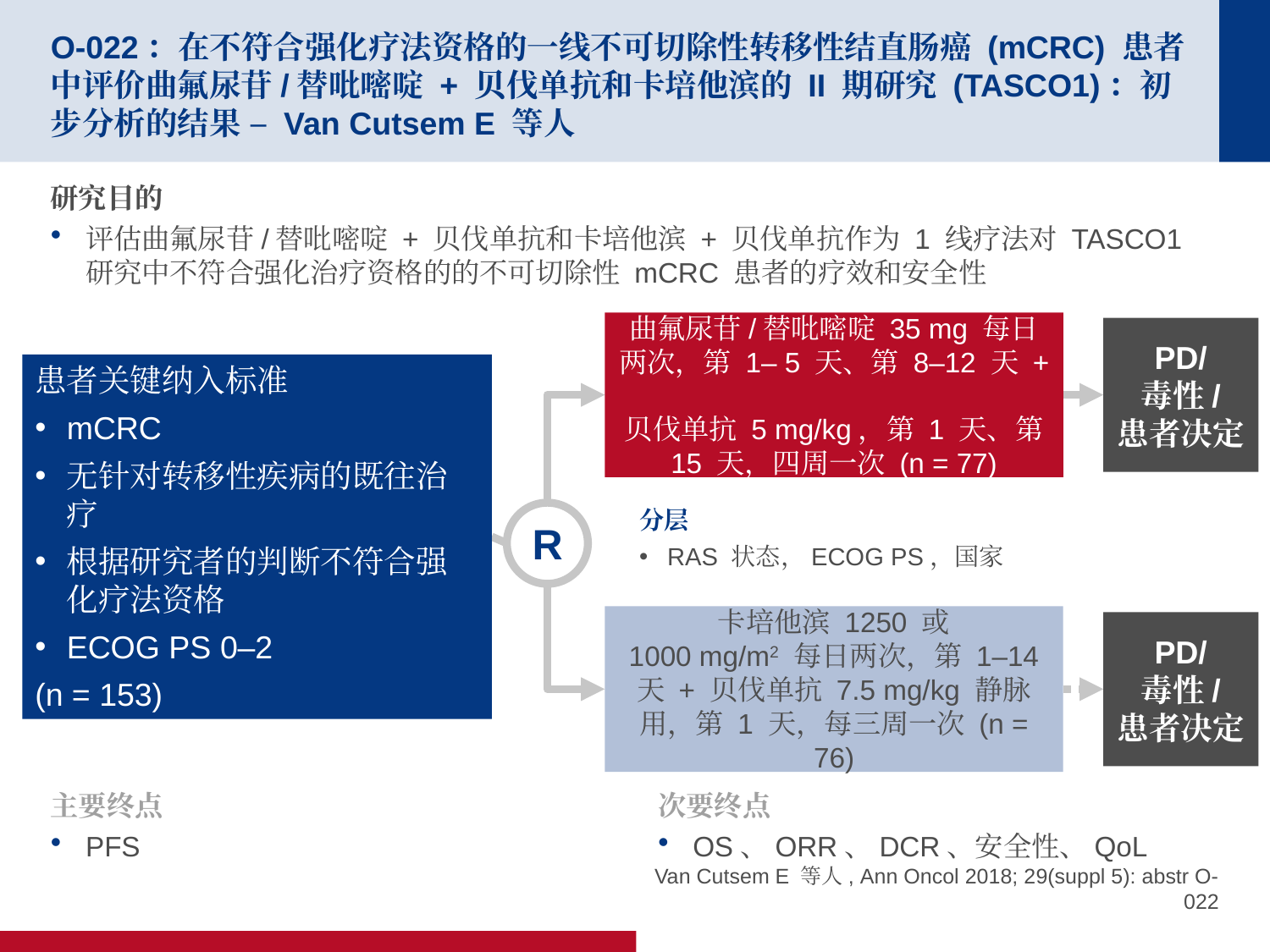

# O-022：在不符合强化疗法资格的一线不可切除性转移性结直肠癌 (mCRC) 患者中评价曲氟尿苷/替吡嘧啶 + 贝伐单抗和卡培他滨的 II 期研究 (TASCO1)：初步分析的结果 – Van Cutsem E 等人
研究目的
评估曲氟尿苷/替吡嘧啶 + 贝伐单抗和卡培他滨 + 贝伐单抗作为 1 线疗法对 TASCO1 研究中不符合强化治疗资格的的不可切除性 mCRC 患者的疗效和安全性
曲氟尿苷/替吡嘧啶 35 mg 每日两次，第 1– 5 天、第 8–12 天 +
贝伐单抗 5 mg/kg，第 1 天、第 15 天，四周一次 (n = 77)
PD/
毒性/
患者决定
患者关键纳入标准
mCRC
无针对转移性疾病的既往治疗
根据研究者的判断不符合强化疗法资格
ECOG PS 0–2
(n = 153)
分层
RAS 状态，ECOG PS，国家
R
卡培他滨 1250 或
1000 mg/m2 每日两次，第 1–14 天 + 贝伐单抗 7.5 mg/kg 静脉用，第 1 天，每三周一次 (n = 76)
PD/
毒性/
患者决定
主要终点
PFS

次要终点
OS、ORR、DCR、安全性、QoL
Van Cutsem E 等人, Ann Oncol 2018; 29(suppl 5): abstr O-022